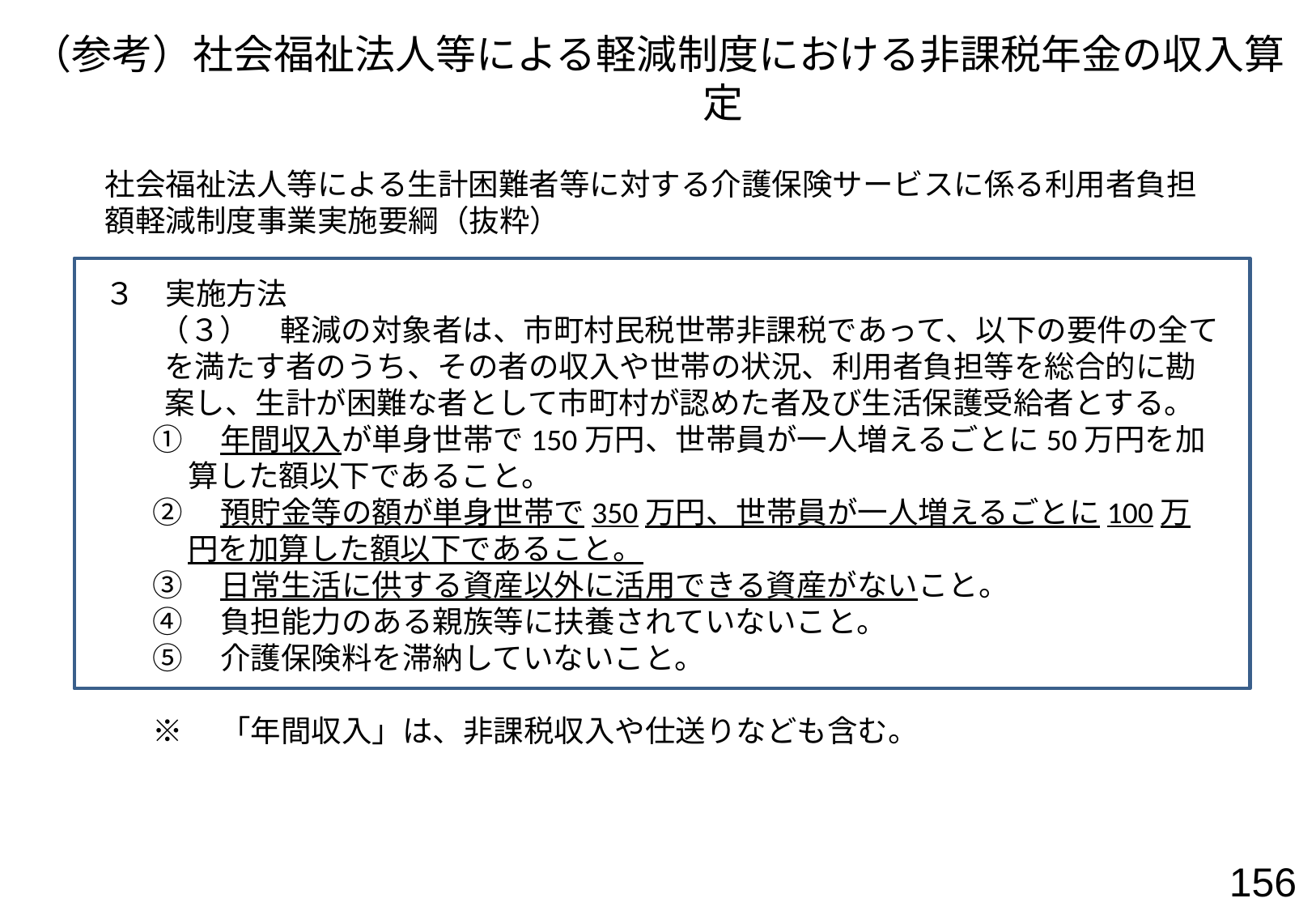

（参考）社会福祉法人等による軽減制度における非課税年金の収入算定
社会福祉法人等による生計困難者等に対する介護保険サービスに係る利用者負担額軽減制度事業実施要綱（抜粋）

３　実施方法
　（３）　軽減の対象者は、市町村民税世帯非課税であって、以下の要件の全てを満たす者のうち、その者の収入や世帯の状況、利用者負担等を総合的に勘案し、生計が困難な者として市町村が認めた者及び生活保護受給者とする。
①　年間収入が単身世帯で150万円、世帯員が一人増えるごとに50万円を加算した額以下であること。
②　預貯金等の額が単身世帯で350万円、世帯員が一人増えるごとに100万円を加算した額以下であること。
③　日常生活に供する資産以外に活用できる資産がないこと。
④　負担能力のある親族等に扶養されていないこと。
⑤　介護保険料を滞納していないこと。

※　「年間収入」は、非課税収入や仕送りなども含む。

156